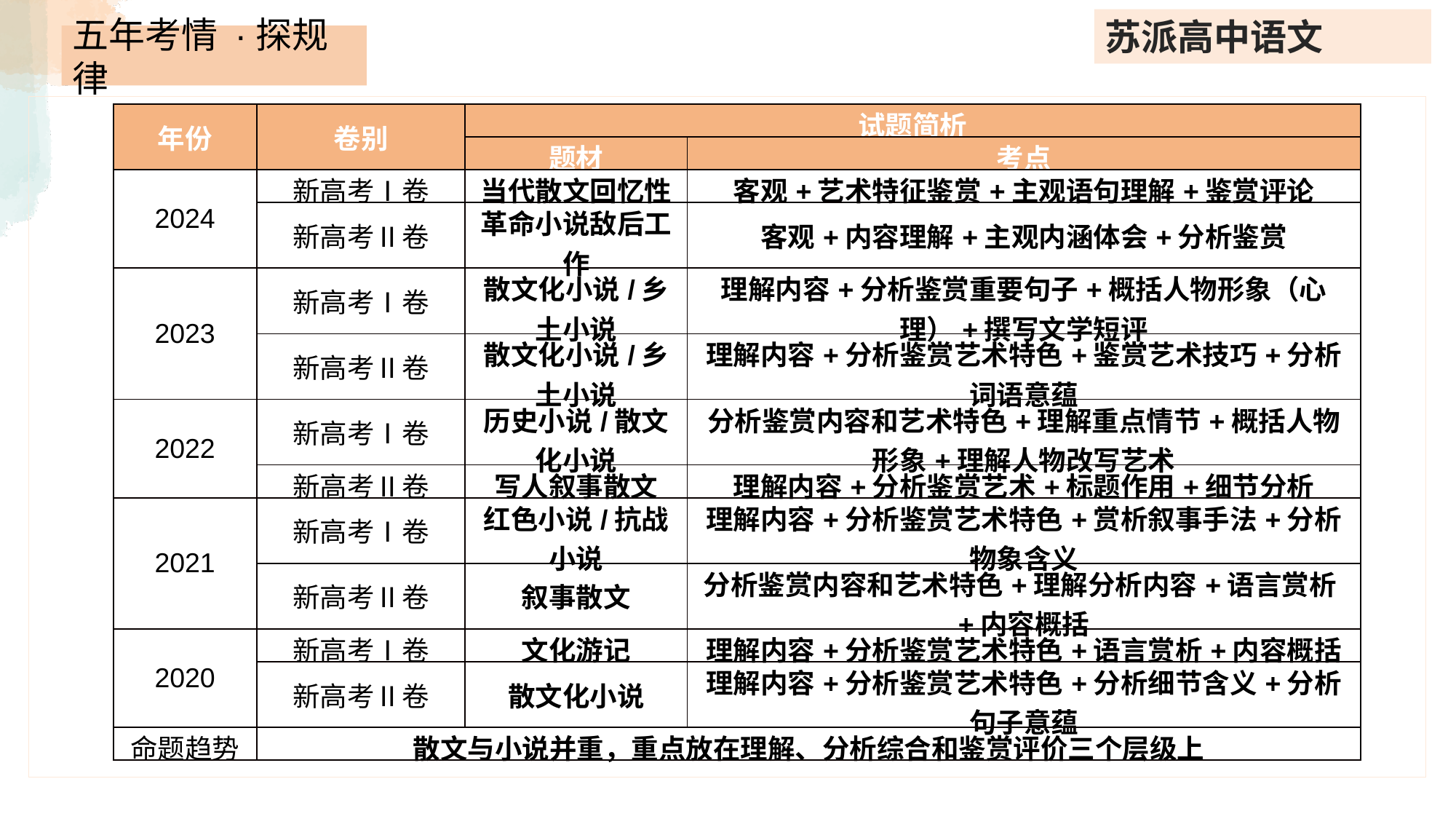

苏派高中语文
五年考情 ·探规律

| 年份 | 卷别 | 试题简析 |  |
| --- | --- | --- | --- |
|  |  | 题材 | 考点 |
| 2024 | 新高考Ⅰ卷 | 当代散文回忆性 | 客观+艺术特征鉴赏+主观语句理解+鉴赏评论 |
|  | 新高考Ⅱ卷 | 革命小说敌后工作 | 客观+内容理解+主观内涵体会+分析鉴赏 |
| 2023 | 新高考Ⅰ卷 | 散文化小说/乡土小说 | 理解内容+分析鉴赏重要句子+概括人物形象（心理）+撰写文学短评 |
|  | 新高考Ⅱ卷 | 散文化小说/乡土小说 | 理解内容+分析鉴赏艺术特色+鉴赏艺术技巧+分析词语意蕴 |
| 2022 | 新高考Ⅰ卷 | 历史小说/散文化小说 | 分析鉴赏内容和艺术特色+理解重点情节+概括人物形象+理解人物改写艺术 |
|  | 新高考Ⅱ卷 | 写人叙事散文 | 理解内容+分析鉴赏艺术+标题作用+细节分析 |
| 2021 | 新高考Ⅰ卷 | 红色小说/抗战小说 | 理解内容+分析鉴赏艺术特色+赏析叙事手法+分析物象含义 |
|  | 新高考Ⅱ卷 | 叙事散文 | 分析鉴赏内容和艺术特色+理解分析内容+语言赏析+内容概括 |
| 2020 | 新高考Ⅰ卷 | 文化游记 | 理解内容+分析鉴赏艺术特色+语言赏析+内容概括 |
|  | 新高考Ⅱ卷 | 散文化小说 | 理解内容+分析鉴赏艺术特色+分析细节含义+分析句子意蕴 |
| 命题趋势 | 散文与小说并重，重点放在理解、分析综合和鉴赏评价三个层级上 |  |  |
年度工作概述
您的内容打在这里，或者通过复制您的文本后，在此框中选择粘贴，并选择只保留文字，建议使用微软雅黑字体。您的内容打在这里，或者通过复制您的文本后，在此框中选择粘贴，并选择只保留文字，建议使用微软雅黑字体。